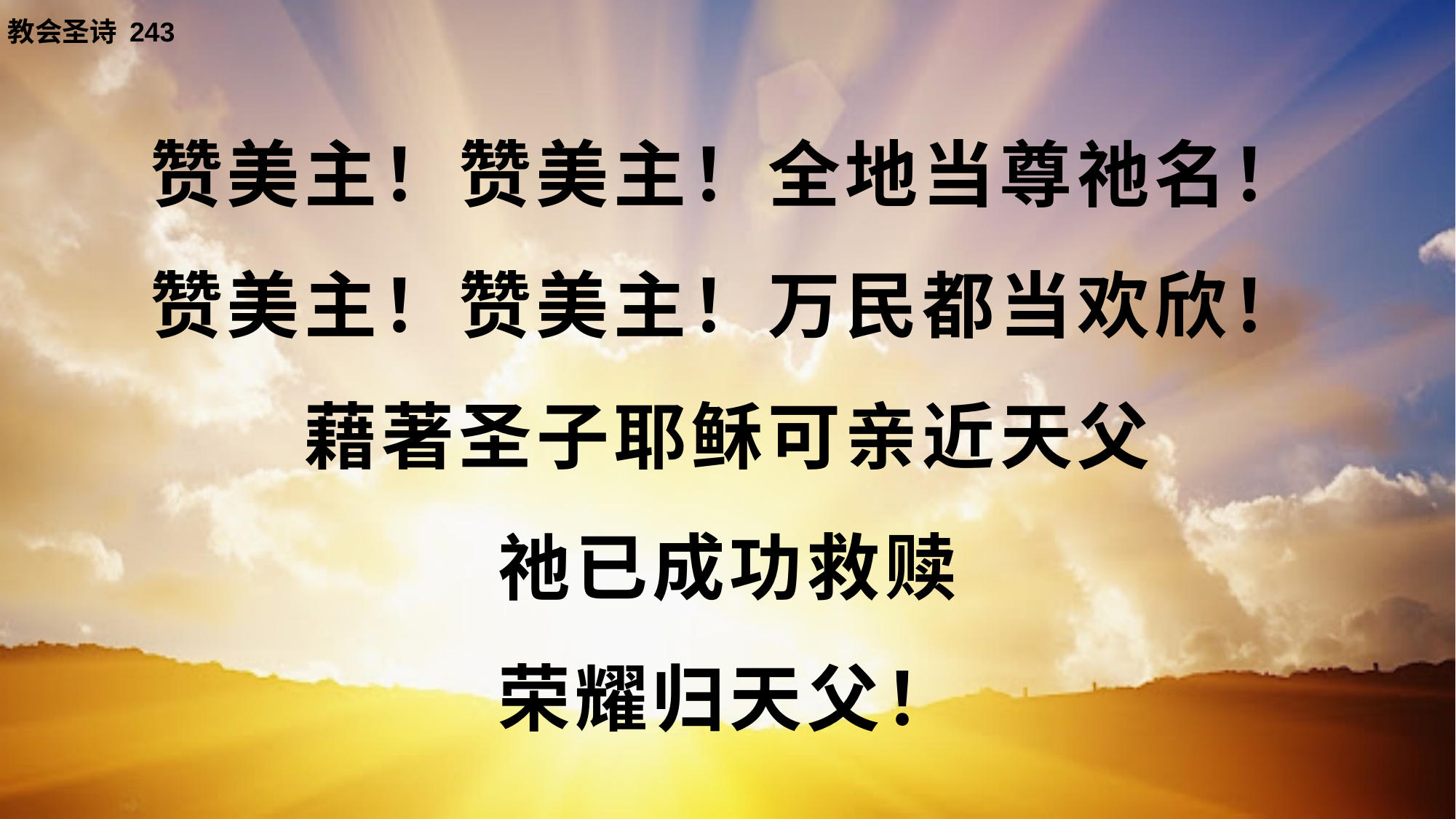

教会圣诗 243
赞美主！赞美主！全地当尊祂名！
赞美主！赞美主！万民都当欢欣！
藉著圣子耶稣可亲近天父
祂已成功救赎
荣耀归天父！